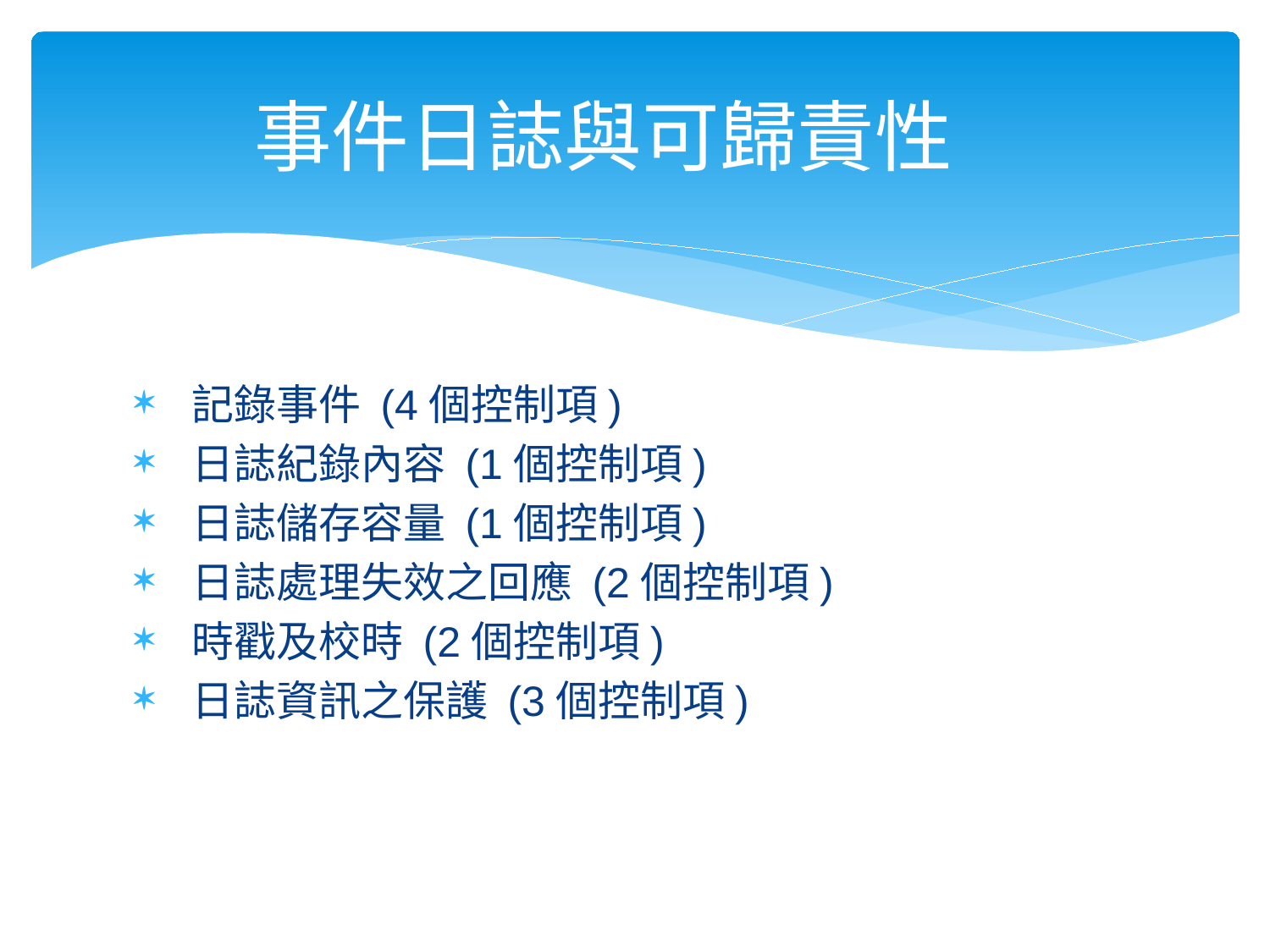

# 事件日誌與可歸責性
 記錄事件 (4個控制項)
 日誌紀錄內容 (1個控制項)
 日誌儲存容量 (1個控制項)
 日誌處理失效之回應 (2個控制項)
 時戳及校時 (2個控制項)
 日誌資訊之保護 (3個控制項)